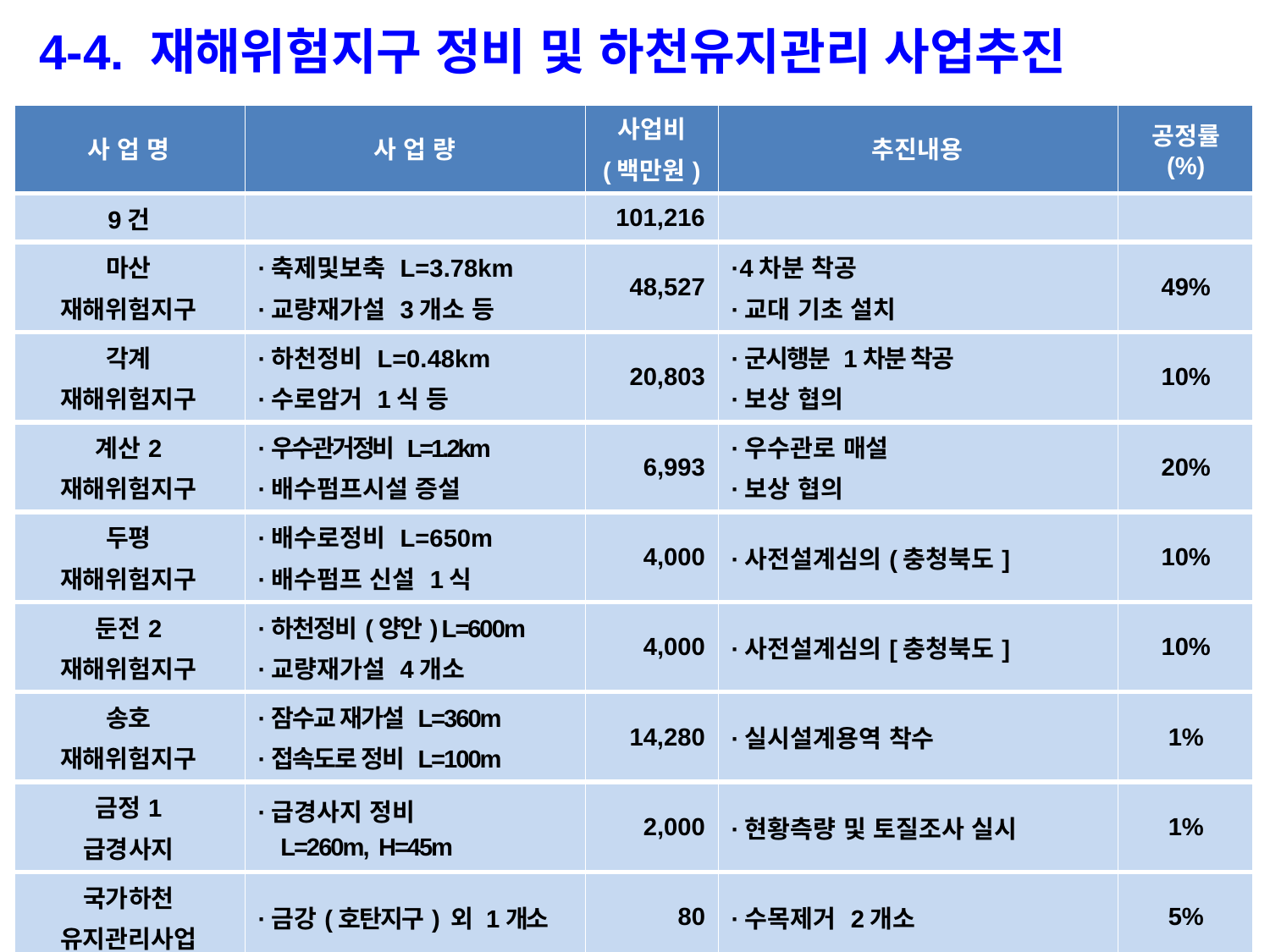

4-4. 재해위험지구 정비 및 하천유지관리 사업추진
| 사 업 명 | 사 업 량 | 사업비 (백만원) | 추진내용 | 공정률 (%) |
| --- | --- | --- | --- | --- |
| 9건 |  | 101,216 |  |  |
| 마산 재해위험지구 | ·축제및보축 L=3.78km ·교량재가설 3개소 등 | 48,527 | ·4차분 착공 ·교대 기초 설치 | 49% |
| 각계 재해위험지구 | ·하천정비 L=0.48km ·수로암거 1식 등 | 20,803 | ·군시행분 1차분 착공 ·보상 협의 | 10% |
| 계산2 재해위험지구 | ·우수관거정비 L=1.2km ·배수펌프시설 증설 | 6,993 | ·우수관로 매설 ·보상 협의 | 20% |
| 두평 재해위험지구 | ·배수로정비 L=650m ·배수펌프 신설 1식 | 4,000 | ·사전설계심의(충청북도] | 10% |
| 둔전2 재해위험지구 | ·하천정비(양안) L=600m ·교량재가설 4개소 | 4,000 | ·사전설계심의[충청북도] | 10% |
| 송호 재해위험지구 | ·잠수교 재가설 L=360m ·접속도로 정비 L=100m | 14,280 | ·실시설계용역 착수 | 1% |
| 금정1 급경사지 | ·급경사지 정비 L=260m, H=45m | 2,000 | ·현황측량 및 토질조사 실시 | 1% |
| 국가하천 유지관리사업 | ·금강(호탄지구) 외 1개소 | 80 | ·수목제거 2개소 | 5% |
| 지방하천 유지관리사업 | ·주곡천(회동지구) 외 18개소 | 533 | ·하상정비 및 수목제거 16개소 ·호안정비 3개소 | 30% |